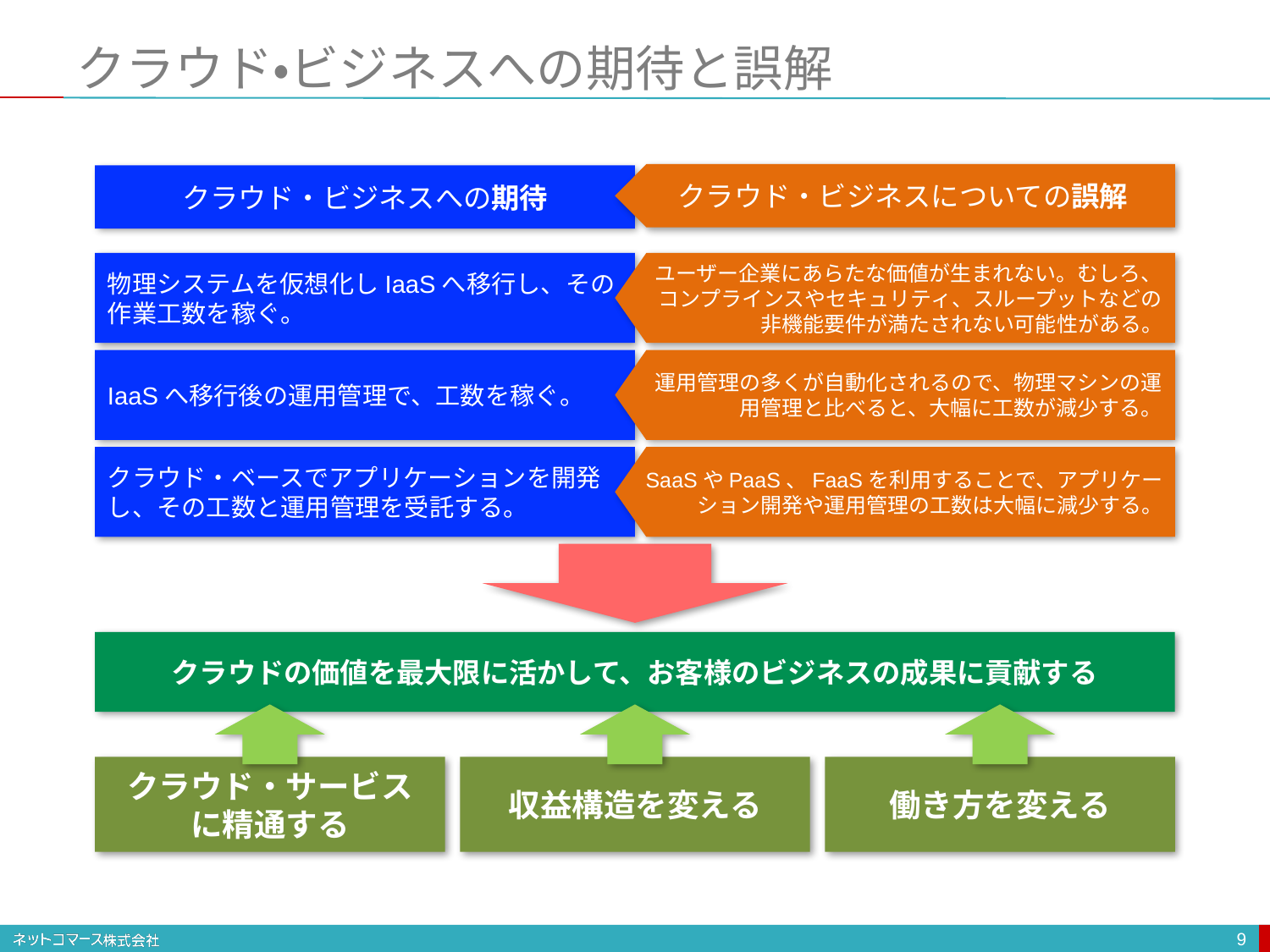

# クラウド・ビジネスへの期待と誤解
クラウド・ビジネスについての誤解
ユーザー企業にあらたな価値が生まれない。むしろ、コンプラインスやセキュリティ、スループットなどの非機能要件が満たされない可能性がある。
運用管理の多くが自動化されるので、物理マシンの運用管理と比べると、大幅に工数が減少する。
SaaSやPaaS、FaaSを利用することで、アプリケーション開発や運用管理の工数は大幅に減少する。
クラウド・ビジネスへの期待
物理システムを仮想化しIaaSへ移行し、その作業工数を稼ぐ。
IaaSへ移行後の運用管理で、工数を稼ぐ。
クラウド・ベースでアプリケーションを開発し、その工数と運用管理を受託する。

クラウドの価値を最大限に活かして、お客様のビジネスの成果に貢献する

クラウド・サービス
に精通する
収益構造を変える
働き方を変える
9